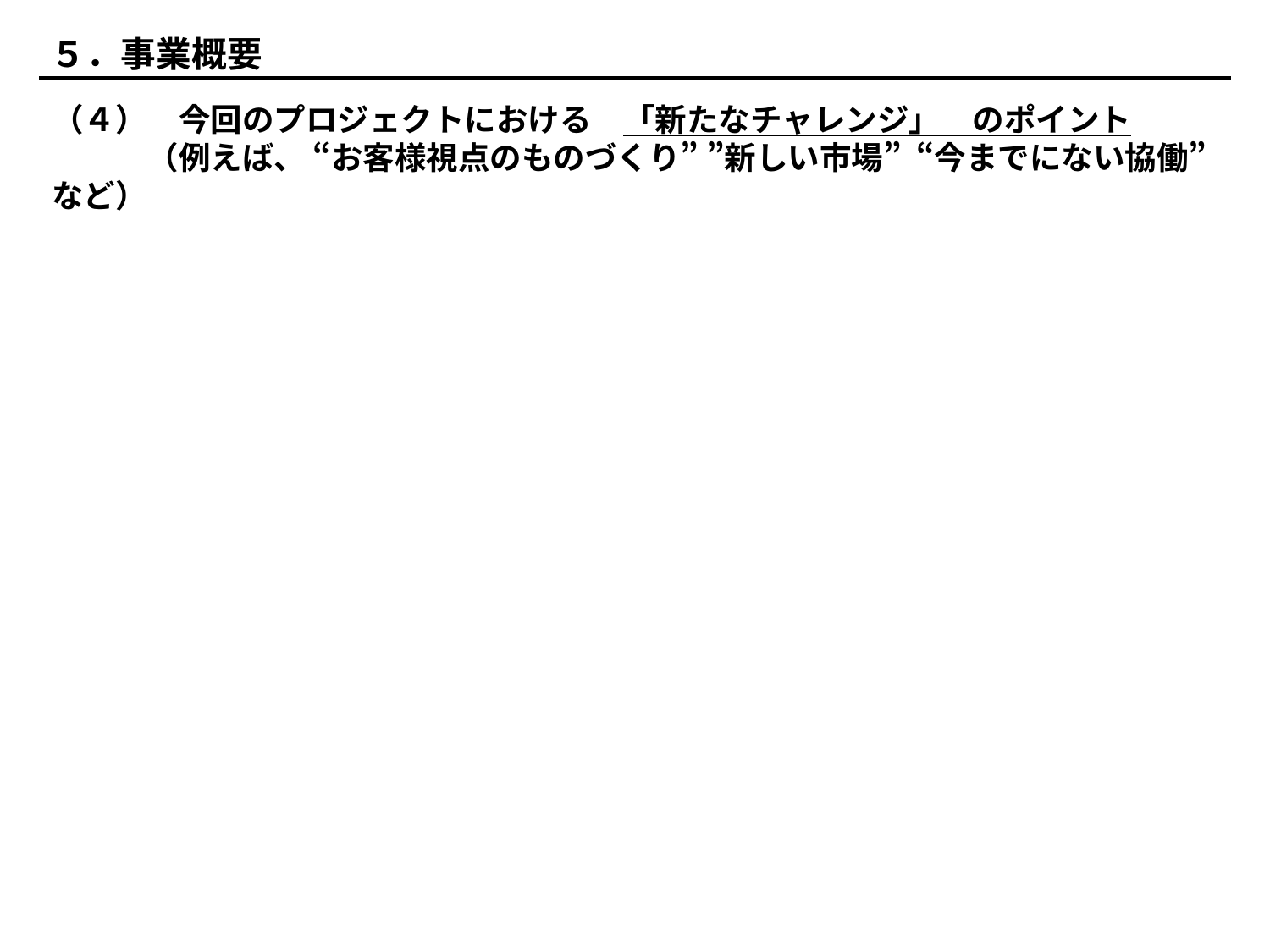

５．事業概要
（４）　今回のプロジェクトにおける　「新たなチャレンジ」　のポイント
　　　（例えば、 “お客様視点のものづくり” ”新しい市場”  “今までにない協働”など）